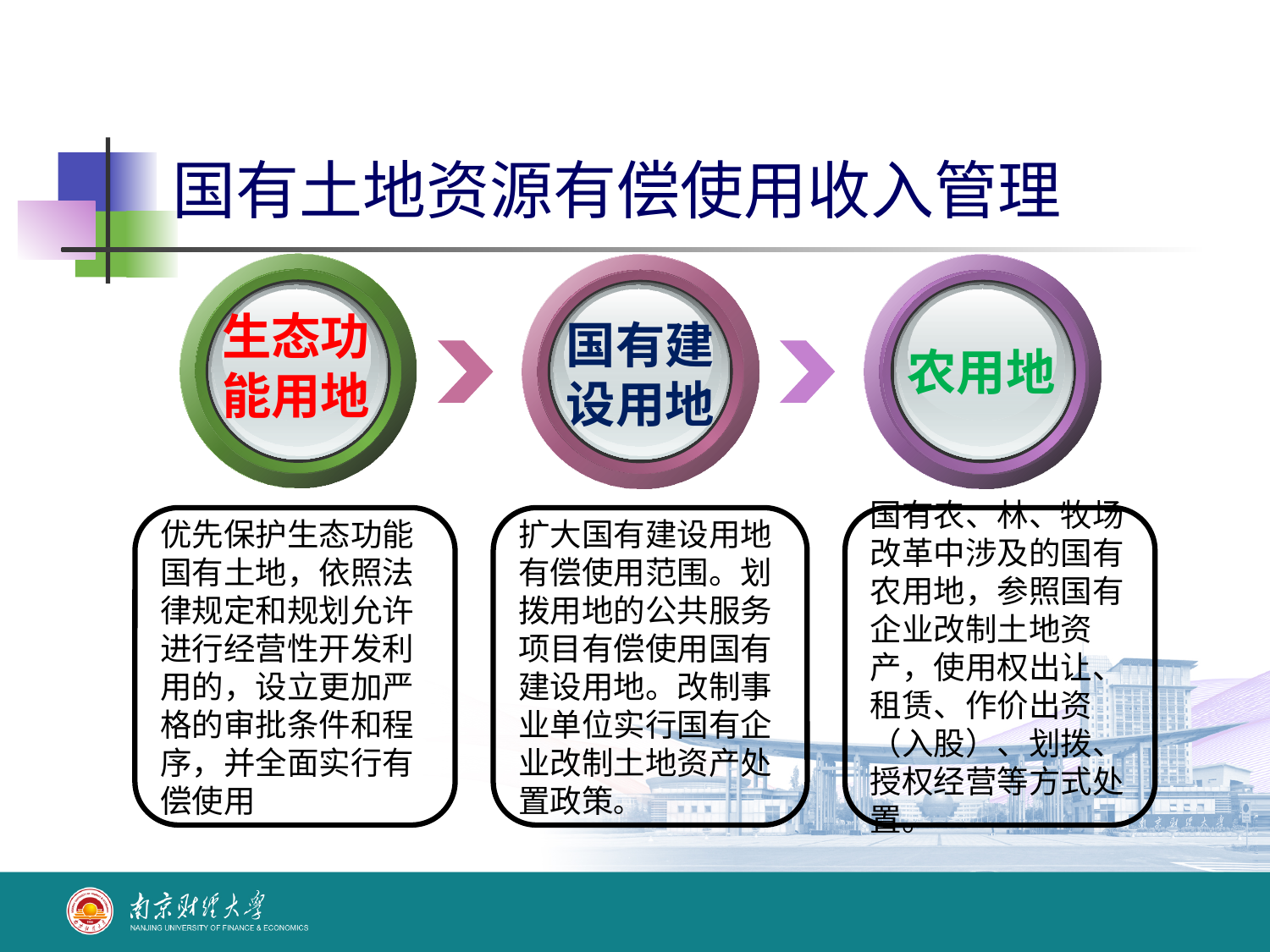

# 国有土地资源有偿使用收入管理

生态功
能用地
国有建
设用地
农用地

优先保护生态功能国有土地，依照法律规定和规划允许进行经营性开发利用的，设立更加严格的审批条件和程序，并全面实行有偿使用
扩大国有建设用地有偿使用范围。划拨用地的公共服务项目有偿使用国有建设用地。改制事业单位实行国有企业改制土地资产处置政策。
国有农、林、牧场改革中涉及的国有农用地，参照国有企业改制土地资产，使用权出让、租赁、作价出资（入股）、划拨、授权经营等方式处置。